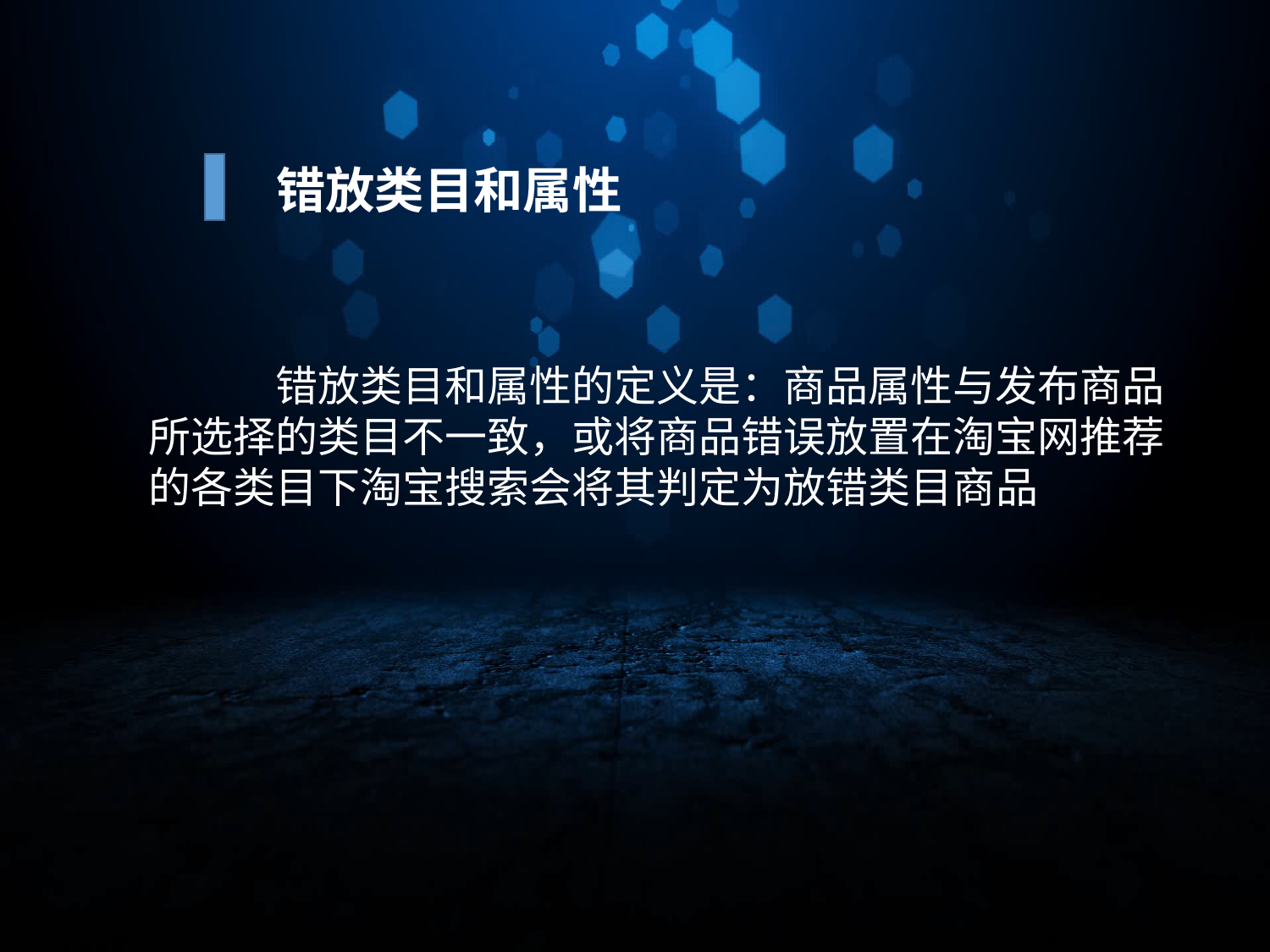

错放类目和属性

	错放类目和属性的定义是：商品属性与发布商品所选择的类目不一致，或将商品错误放置在淘宝网推荐的各类目下淘宝搜索会将其判定为放错类目商品